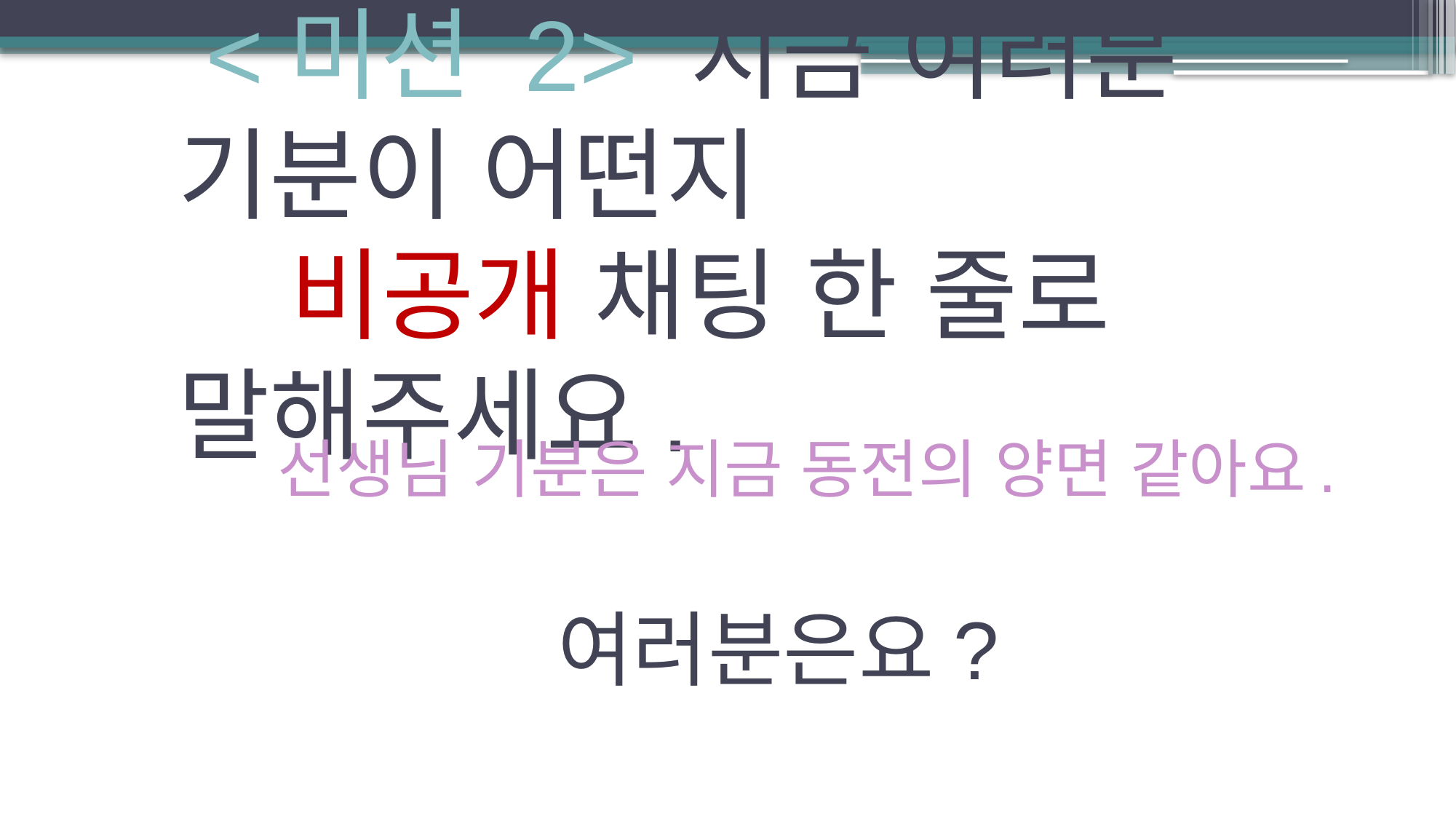

# <미션 2> 지금 여러분 기분이 어떤지 비공개 채팅 한 줄로 말해주세요.
선생님 기분은 지금 동전의 양면 같아요.
여러분은요?